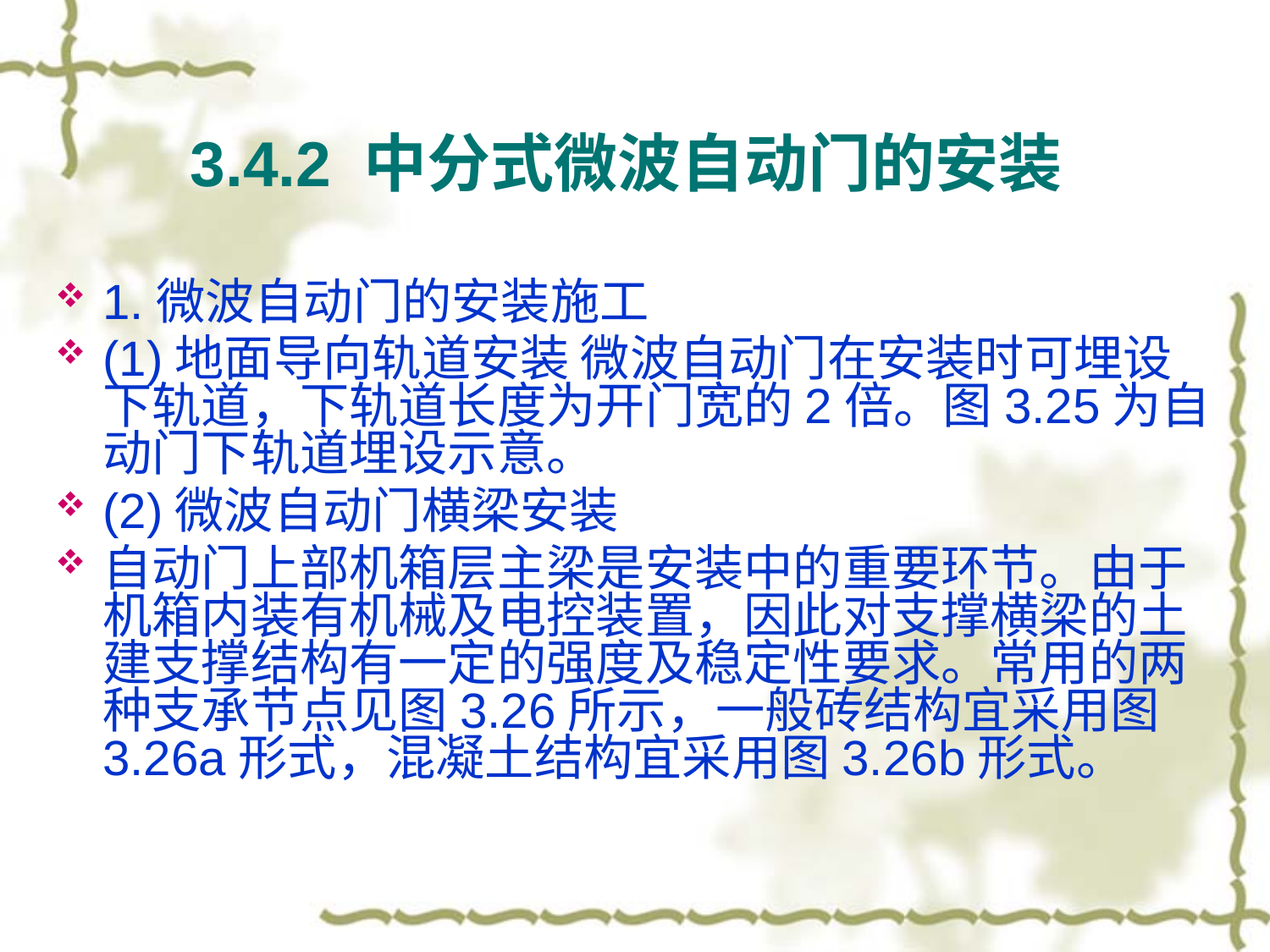

# 3.4.2 中分式微波自动门的安装
1.微波自动门的安装施工
(1)地面导向轨道安装 微波自动门在安装时可埋设下轨道，下轨道长度为开门宽的2倍。图3.25为自动门下轨道埋设示意。
(2)微波自动门横梁安装
自动门上部机箱层主梁是安装中的重要环节。由于机箱内装有机械及电控装置，因此对支撑横梁的土建支撑结构有一定的强度及稳定性要求。常用的两种支承节点见图3.26所示，一般砖结构宜采用图3.26a形式，混凝土结构宜采用图3.26b形式。